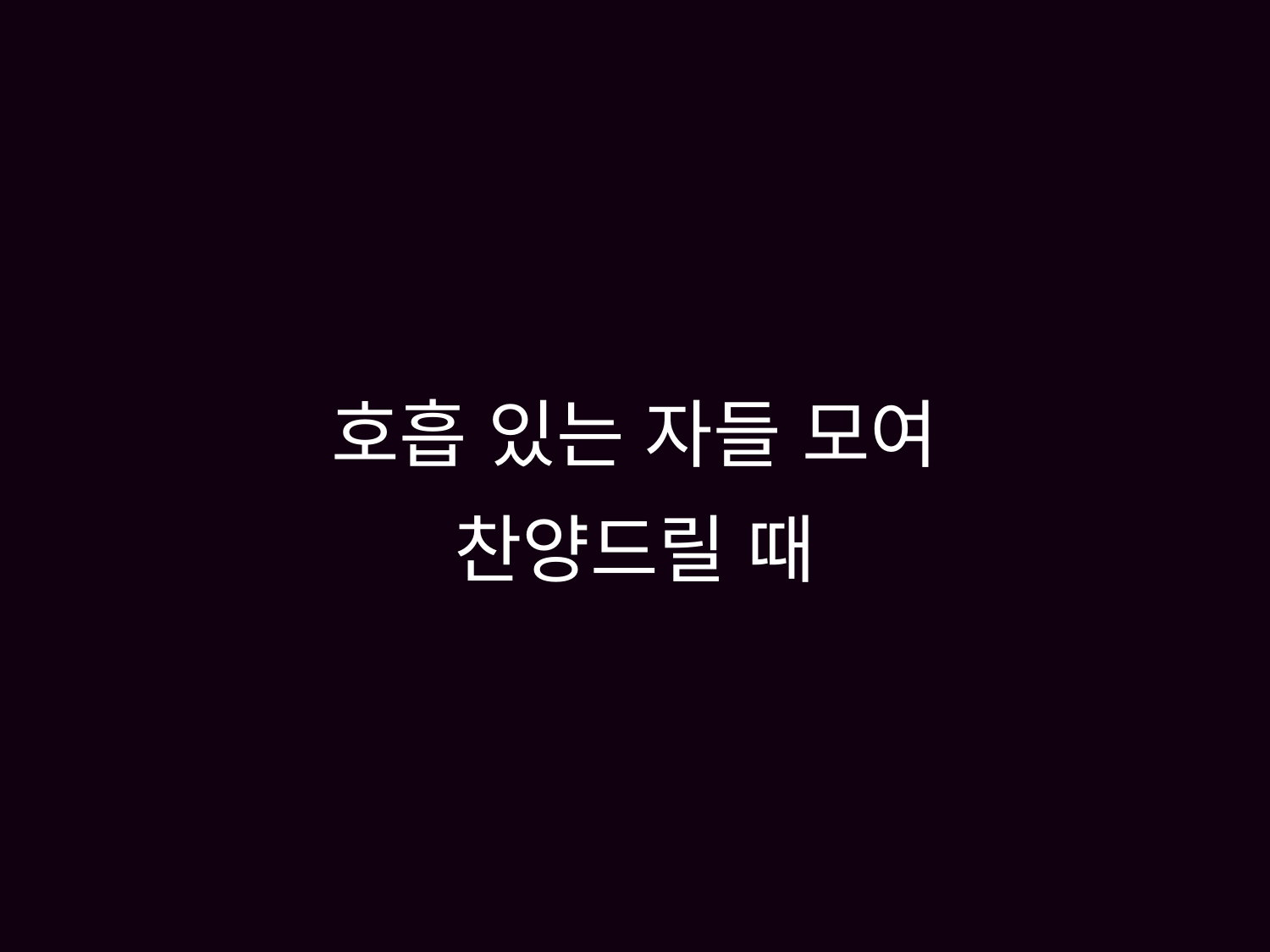

# 호흡 있는 자들 모여 찬양드릴 때